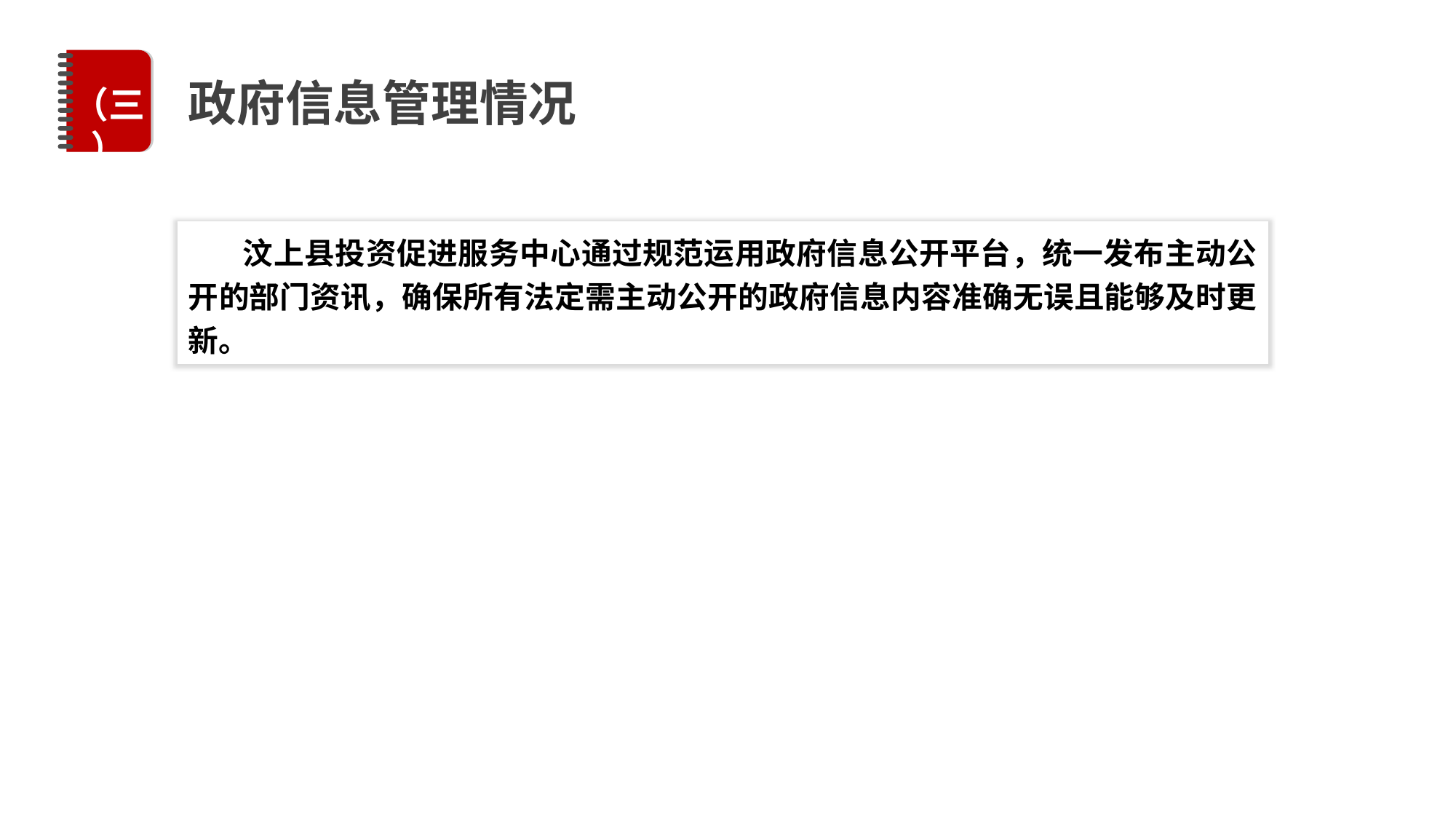

（三）
政府信息管理情况
汶上县投资促进服务中心通过规范运用政府信息公开平台，统一发布主动公开的部门资讯，确保所有法定需主动公开的政府信息内容准确无误且能够及时更新。